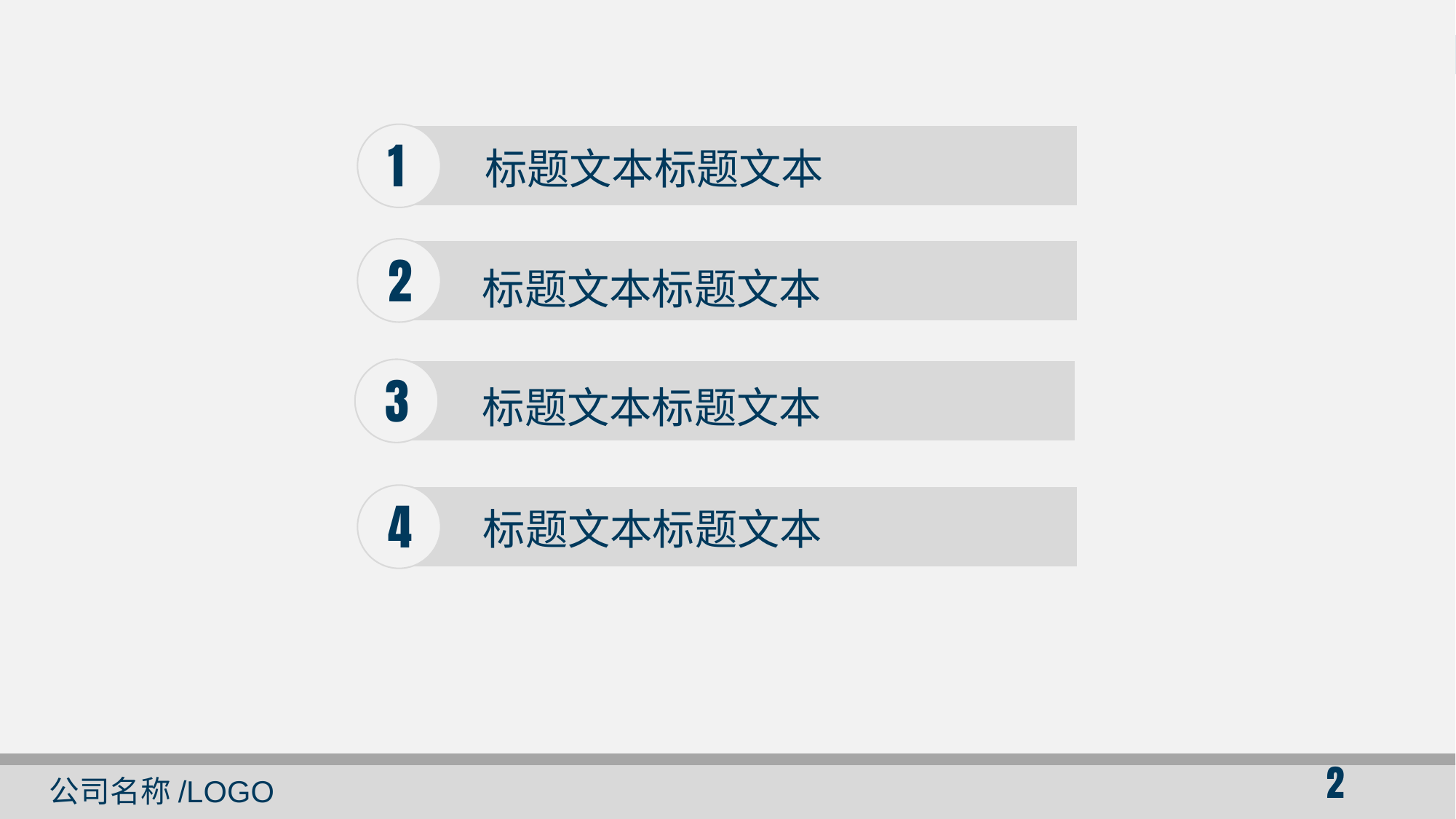

1
标题文本标题文本

2
标题文本标题文本

3
标题文本标题文本

4
标题文本标题文本
2